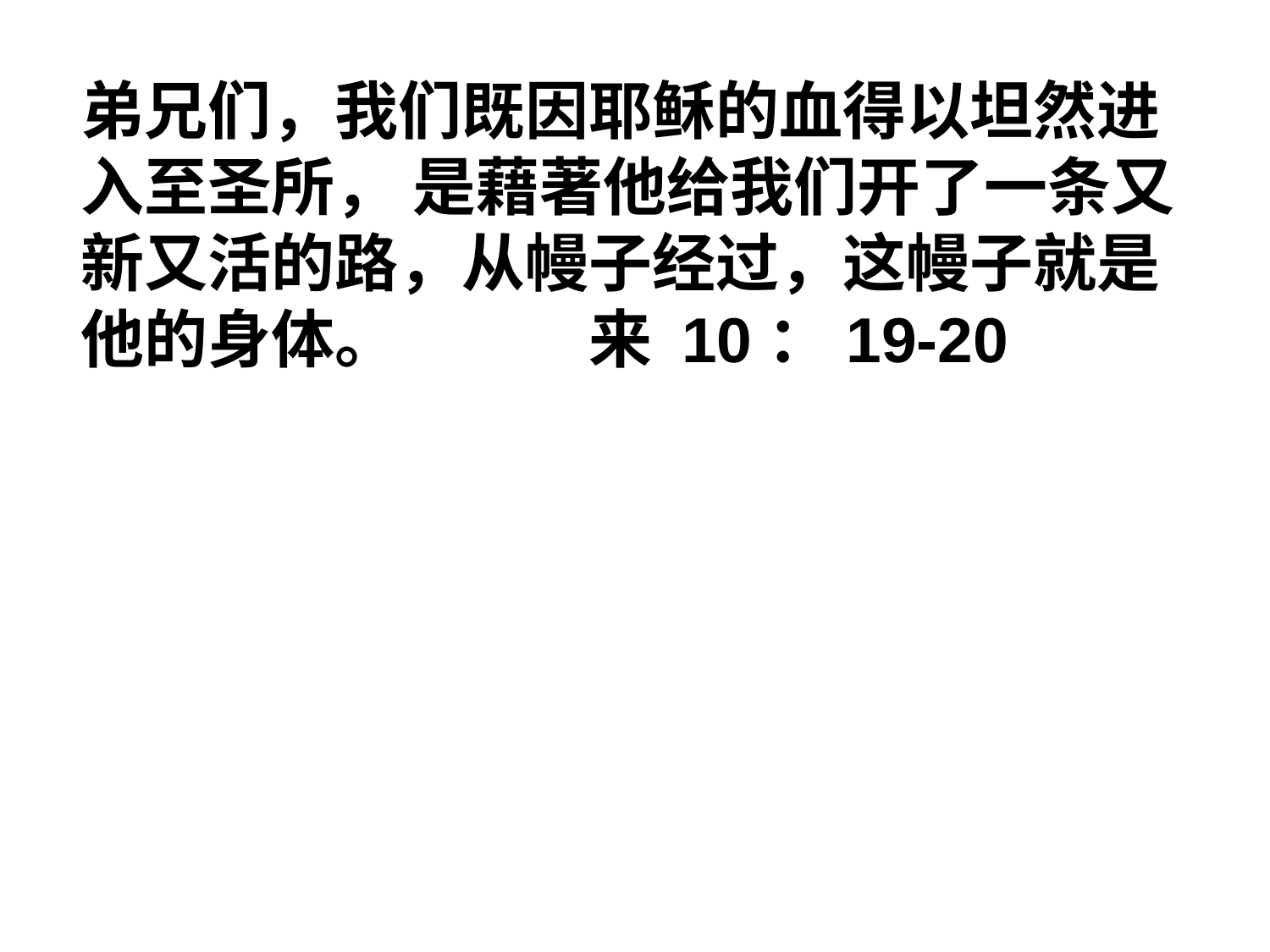

弟兄们，我们既因耶稣的血得以坦然进入至圣所， 是藉著他给我们开了一条又新又活的路，从幔子经过，这幔子就是他的身体。 		来 10：19-20